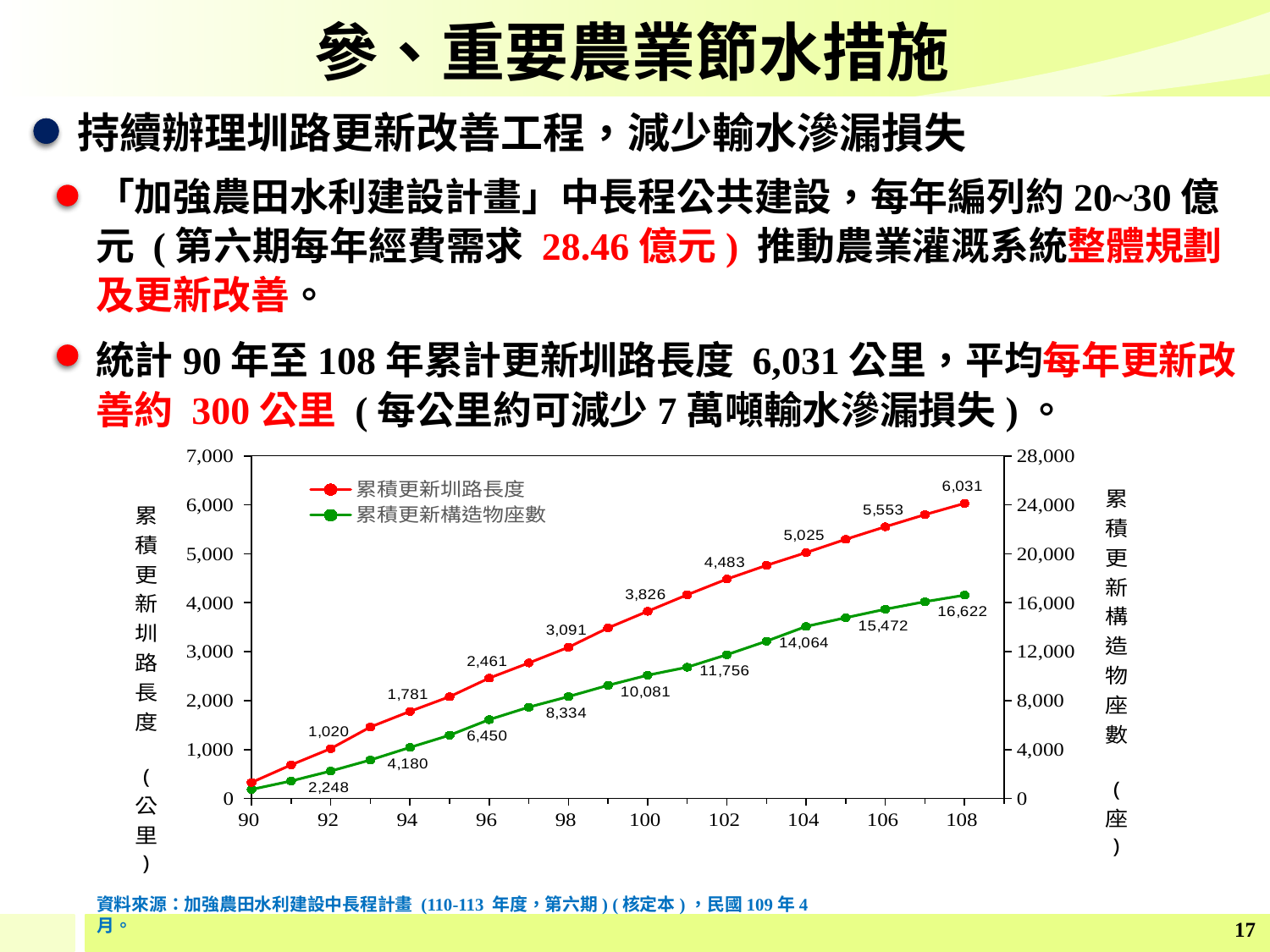

參、重要農業節水措施
持續辦理圳路更新改善工程，減少輸水滲漏損失

「加強農田水利建設計畫」中長程公共建設，每年編列約20~30億元 (第六期每年經費需求 28.46億元) 推動農業灌溉系統整體規劃及更新改善。

統計90年至108年累計更新圳路長度 6,031公里，平均每年更新改善約 300公里 (每公里約可減少7萬噸輸水滲漏損失)。

### Chart

| Category |  |  |
|---|---|---|
資料來源：加強農田水利建設中長程計畫 (110-113 年度，第六期) (核定本)，民國109年4月。